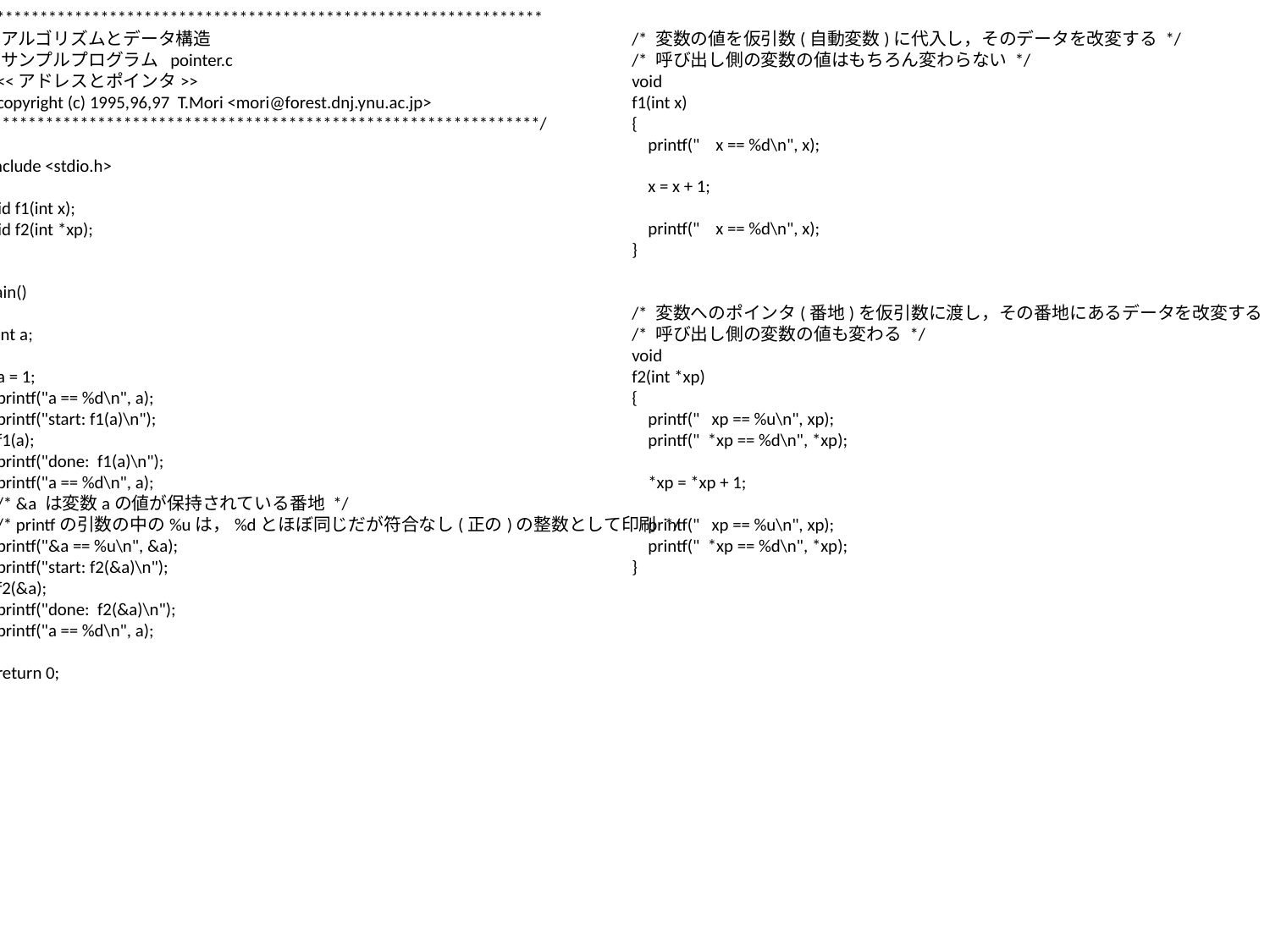

/****************************************************************
    アルゴリズムとデータ構造
    サンプルプログラム  pointer.c
    <<アドレスとポインタ>>
    copyright (c) 1995,96,97  T.Mori <mori@forest.dnj.ynu.ac.jp>
 ****************************************************************/

#include <stdio.h>

void f1(int x);
void f2(int *xp);

main()
{
    int a;

    a = 1;
    printf("a == %d\n", a);
    printf("start: f1(a)\n");
    f1(a);
    printf("done:  f1(a)\n");
    printf("a == %d\n", a);
    /* &a は変数aの値が保持されている番地 */
    /* printfの引数の中の%uは，%dとほぼ同じだが符合なし(正の)の整数として印刷 */
    printf("&a == %u\n", &a);
    printf("start: f2(&a)\n");
    f2(&a);
    printf("done:  f2(&a)\n");
    printf("a == %d\n", a);

    return 0;
}

/* 変数の値を仮引数(自動変数)に代入し，そのデータを改変する */
/* 呼び出し側の変数の値はもちろん変わらない */
void
f1(int x)
{
    printf("    x == %d\n", x);

    x = x + 1;

    printf("    x == %d\n", x);
}

/* 変数へのポインタ(番地)を仮引数に渡し，その番地にあるデータを改変する */
/* 呼び出し側の変数の値も変わる */
void
f2(int *xp)
{
    printf("   xp == %u\n", xp);
    printf("  *xp == %d\n", *xp);

    *xp = *xp + 1;

    printf("   xp == %u\n", xp);
    printf("  *xp == %d\n", *xp);
}